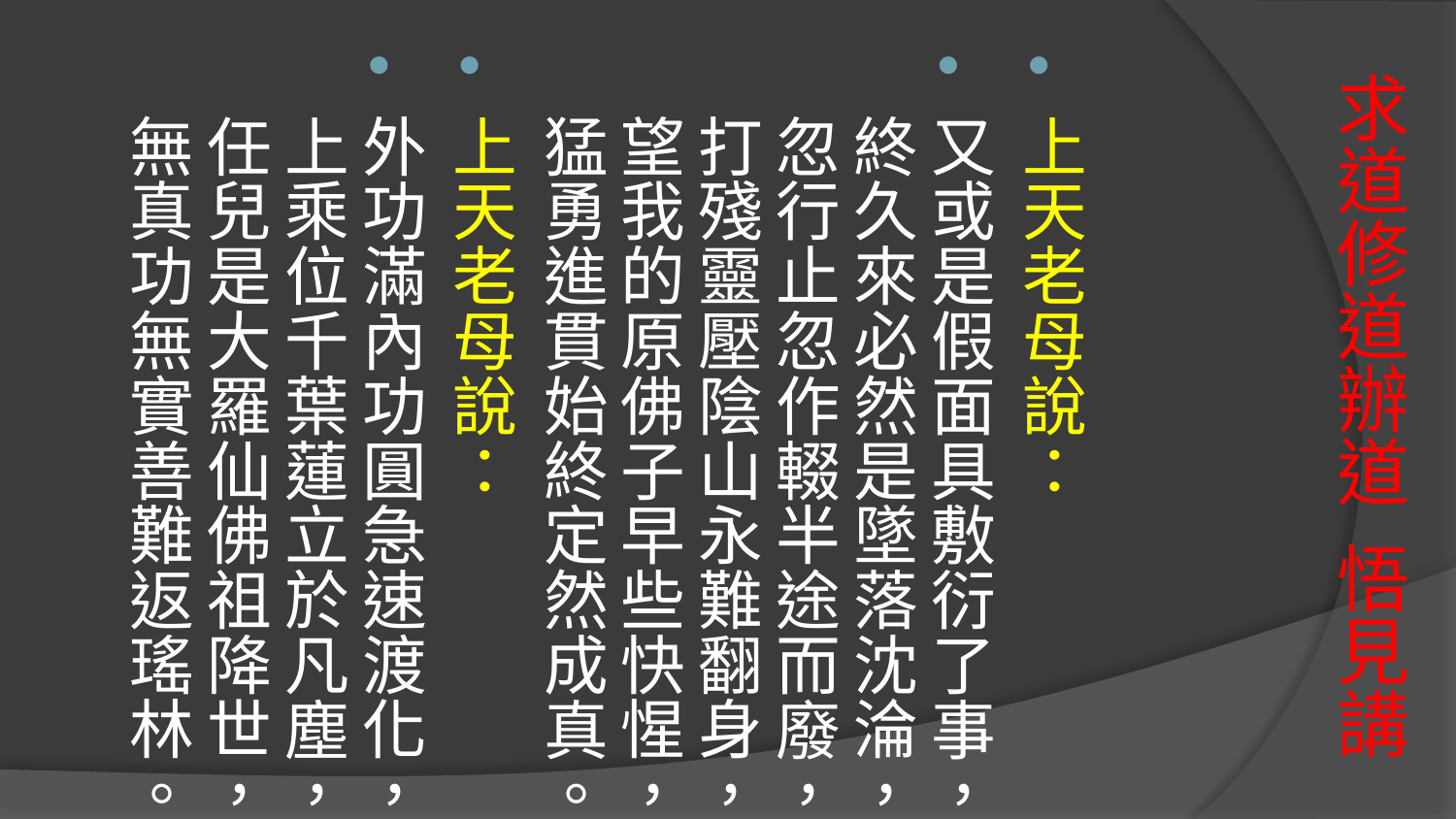

上天老母說：
又或是假面具敷衍了事，終久來必然是墜落沈淪，忽行止忽作輟半途而廢，打殘靈壓陰山永難翻身，望我的原佛子早些快惺，猛勇進貫始終定然成真。
上天老母說：
外功滿內功圓急速渡化，上乘位千葉蓮立於凡塵，任兒是大羅仙佛祖降世，無真功無實善難返瑤林。

# 求道修道辦道  悟見講